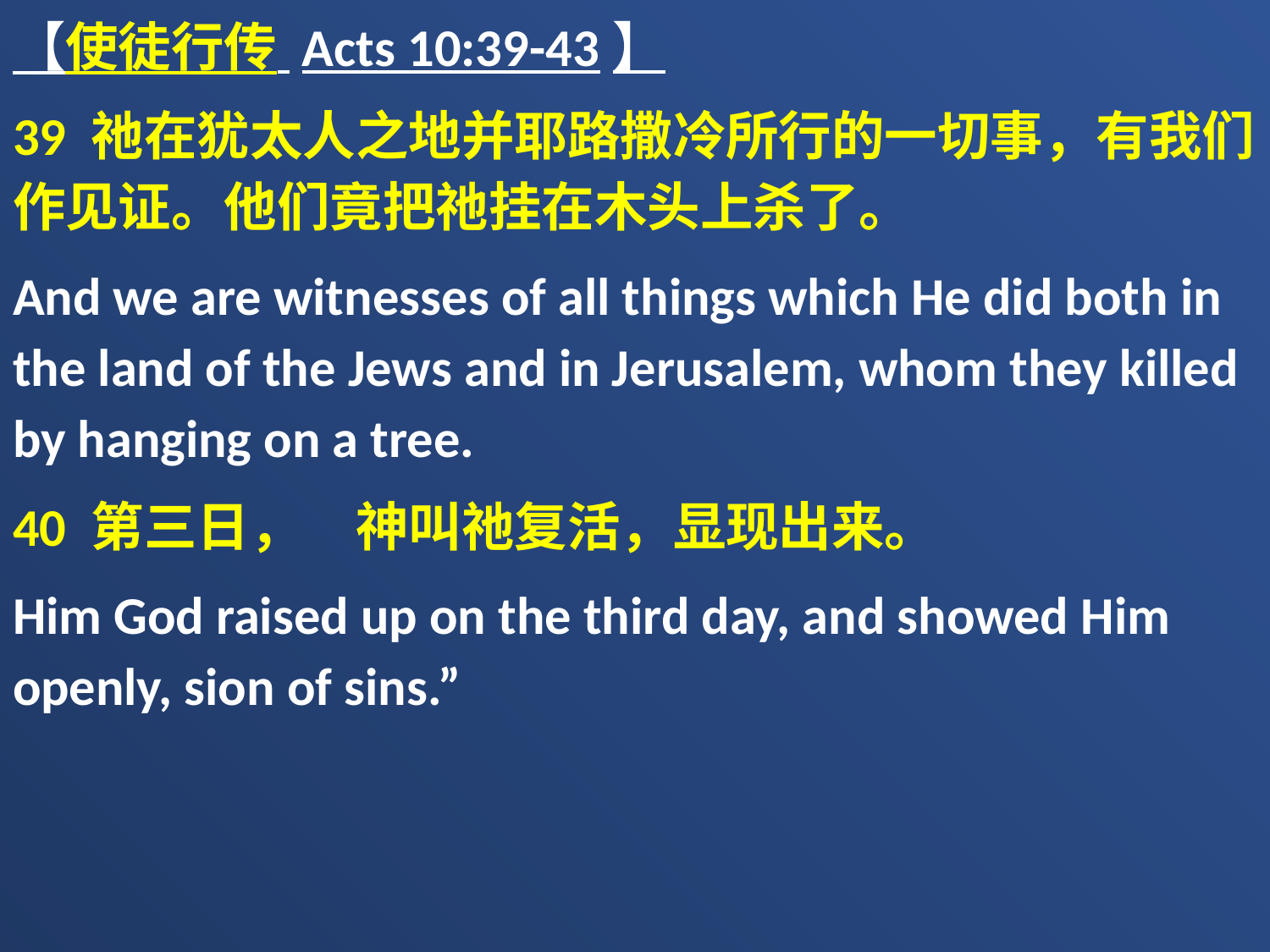

【使徒行传 Acts 10:39-43】
39 祂在犹太人之地并耶路撒冷所行的一切事，有我们作见证。他们竟把祂挂在木头上杀了。
And we are witnesses of all things which He did both in the land of the Jews and in Jerusalem, whom they killed by hanging on a tree.
40 第三日，　神叫祂复活，显现出来。
Him God raised up on the third day, and showed Him openly, sion of sins.”